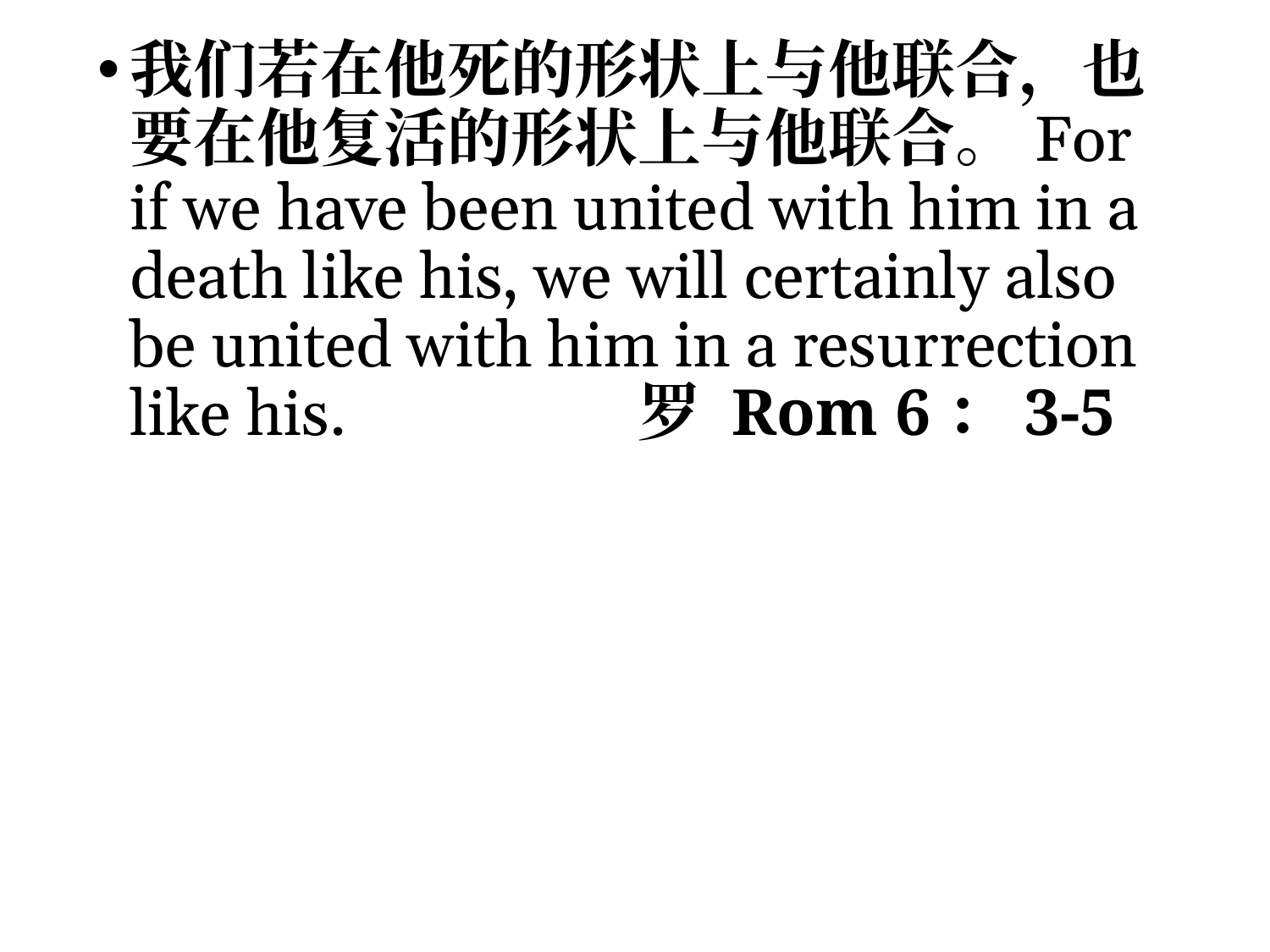

我们若在他死的形状上与他联合，也要在他复活的形状上与他联合。For if we have been united with him in a death like his, we will certainly also be united with him in a resurrection like his.			罗 Rom 6：3-5